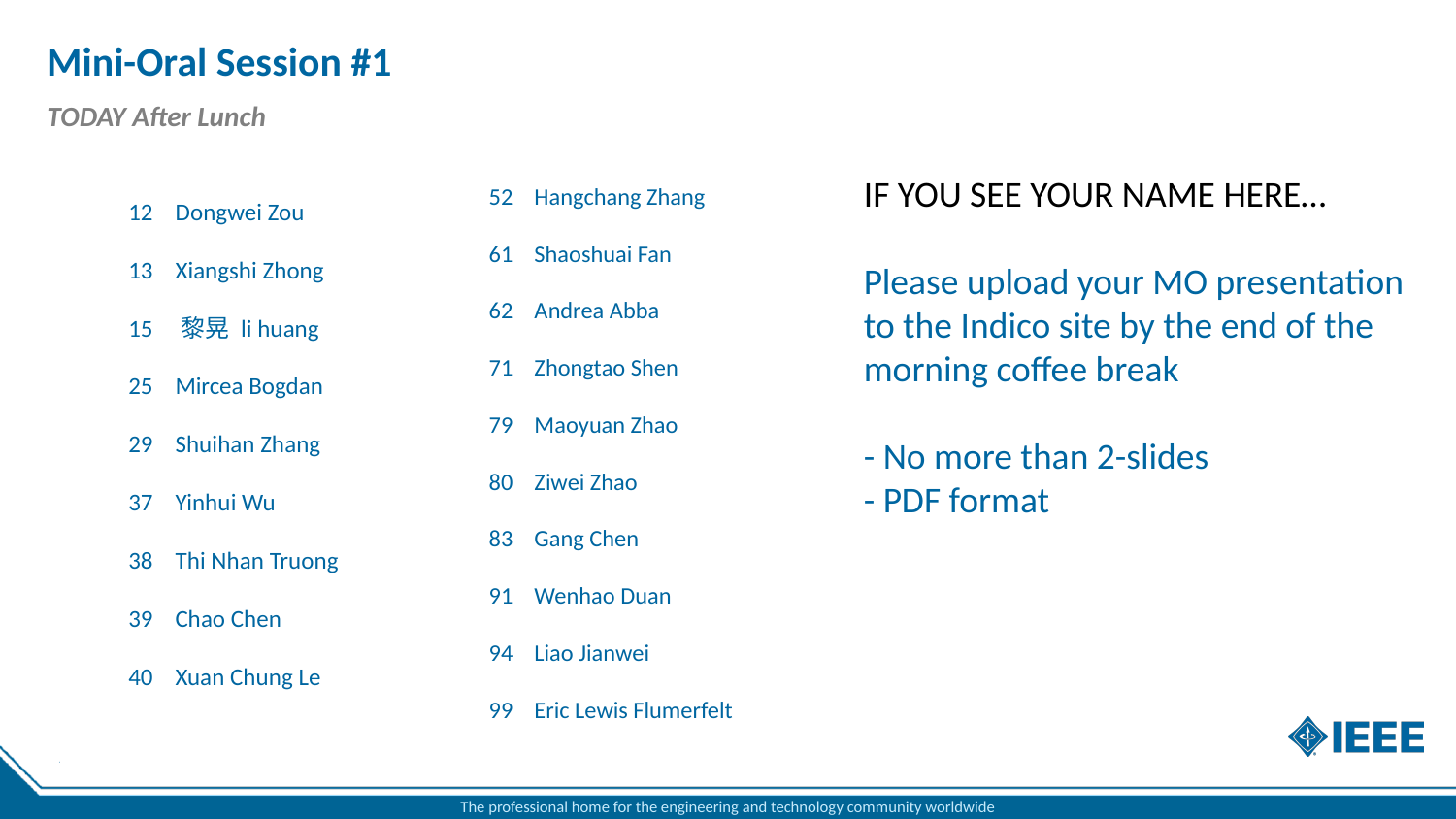

# Mini-Oral Session #1
TODAY After Lunch

12    Dongwei Zou

13    Xiangshi Zhong

15    黎晃 li huang

25    Mircea Bogdan

29    Shuihan Zhang

37    Yinhui Wu

38    Thi Nhan Truong

39    Chao Chen

40    Xuan Chung Le

IF YOU SEE YOUR NAME HERE…

Please upload your MO presentation to the Indico site by the end of the morning coffee break

- No more than 2-slides
- PDF format
52    Hangchang Zhang

61    Shaoshuai Fan

62    Andrea Abba

71    Zhongtao Shen

79    Maoyuan Zhao

80    Ziwei Zhao

83    Gang Chen

91    Wenhao Duan

94    Liao Jianwei

99    Eric Lewis Flumerfelt

6